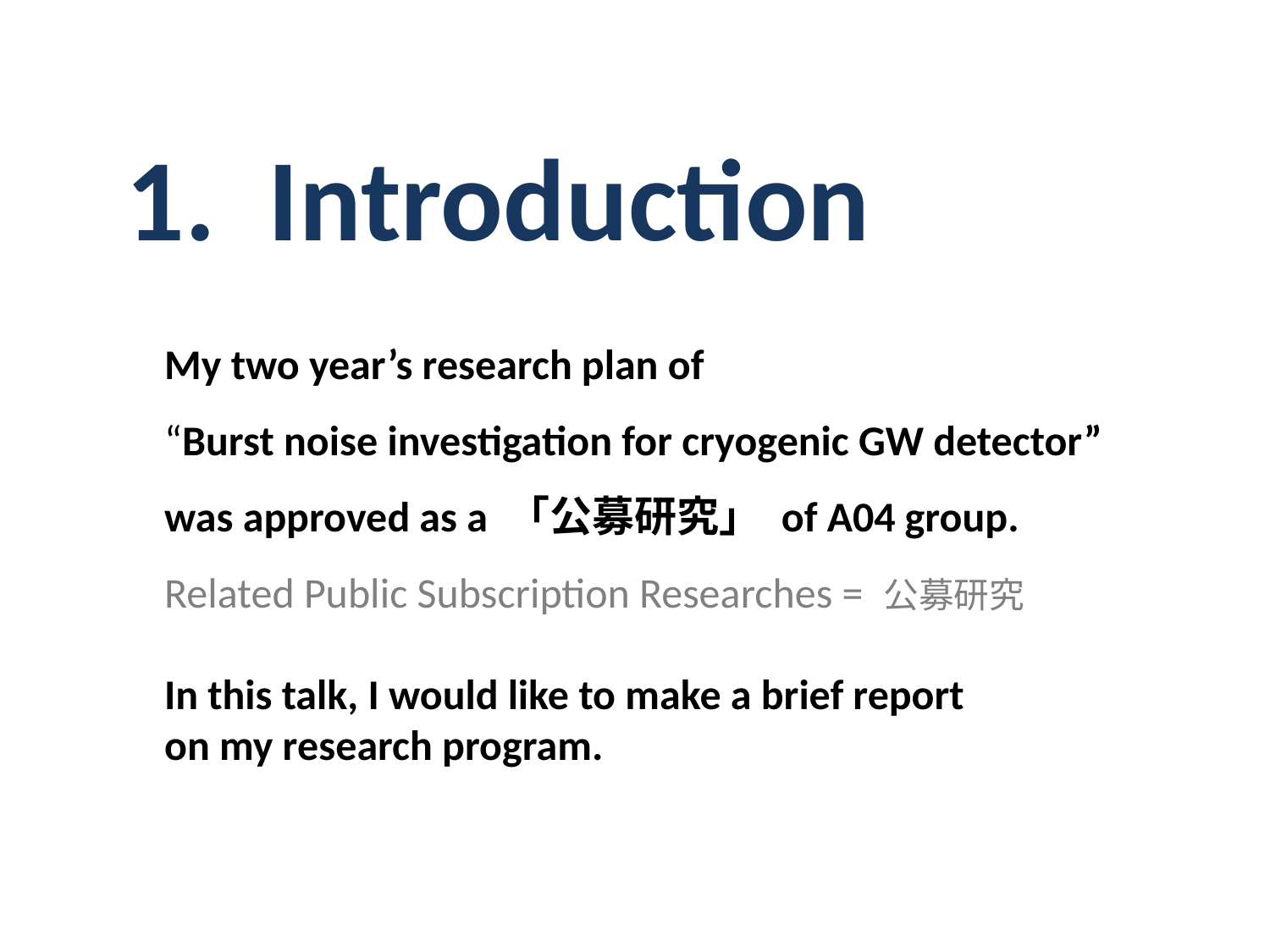

1.  Introduction
My two year’s research plan of
“Burst noise investigation for cryogenic GW detector”
was approved as a 「公募研究」 of A04 group.
Related Public Subscription Researches = 公募研究

In this talk, I would like to make a brief report
on my research program.